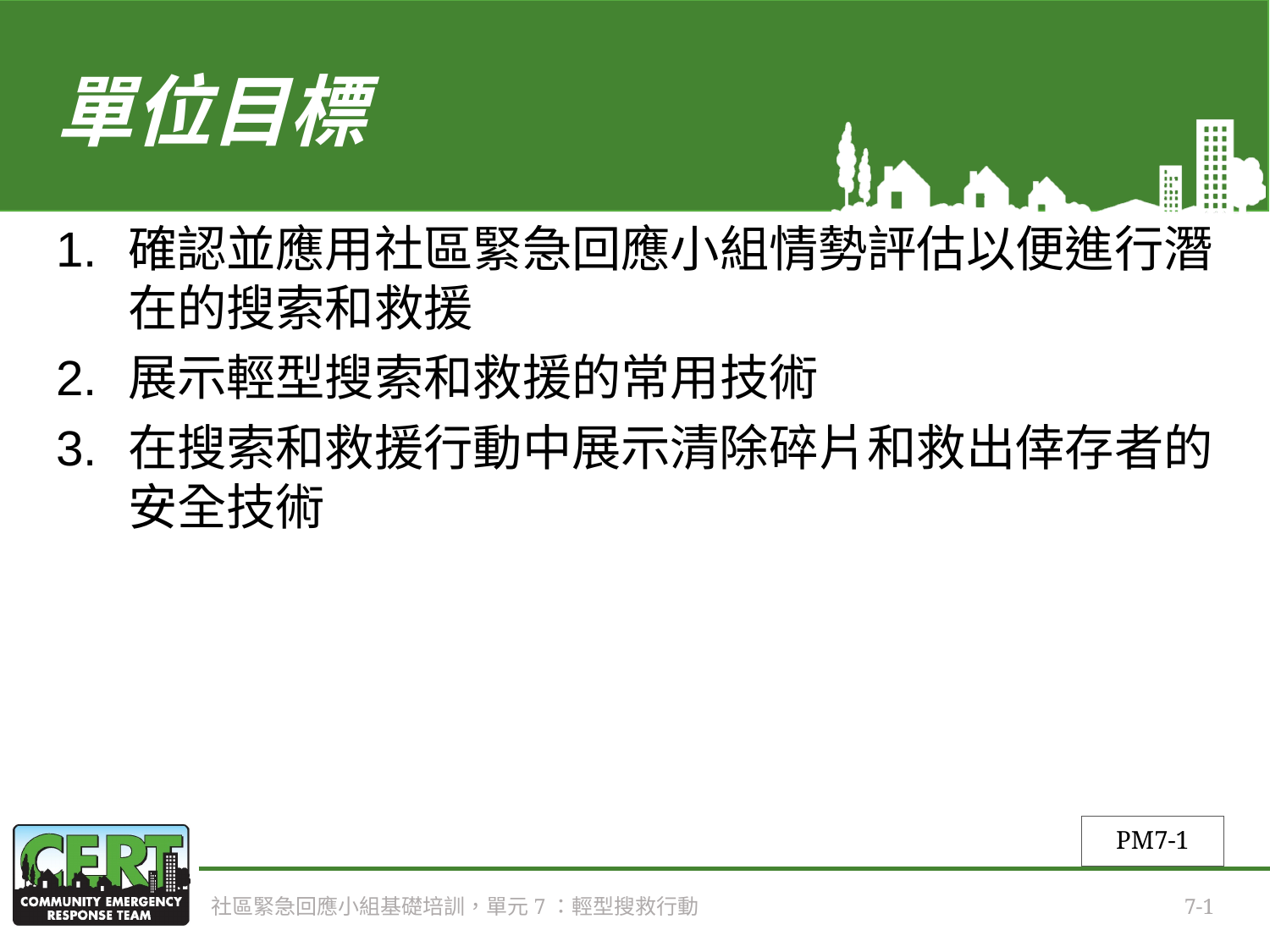

# 單位目標
確認並應用社區緊急回應小組情勢評估以便進行潛在的搜索和救援
展示輕型搜索和救援的常用技術
在搜索和救援行動中展示清除碎片和救出倖存者的安全技術
PM7-1
社區緊急回應小組基礎培訓，單元7：輕型搜救行動
7-1